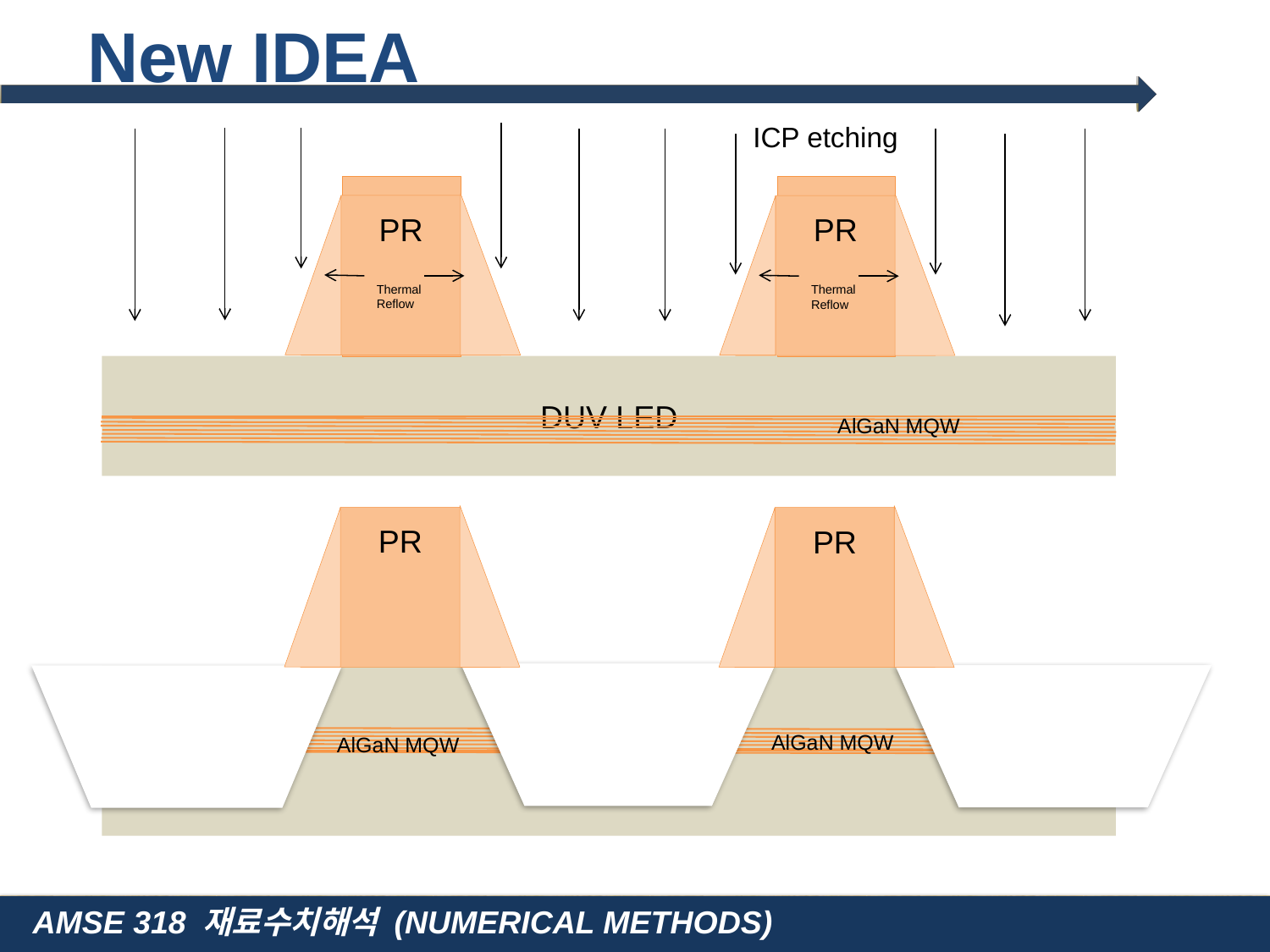

New IDEA

ICP etching
PR

PR

PR

PR

Thermal Reflow
Thermal Reflow
DUV LED
AlGaN MQW

PR

PR

PR

PR

DUV LED
AlGaN MQW
AlGaN MQW

AMSE 318 재료수치해석 (Numerical methods)